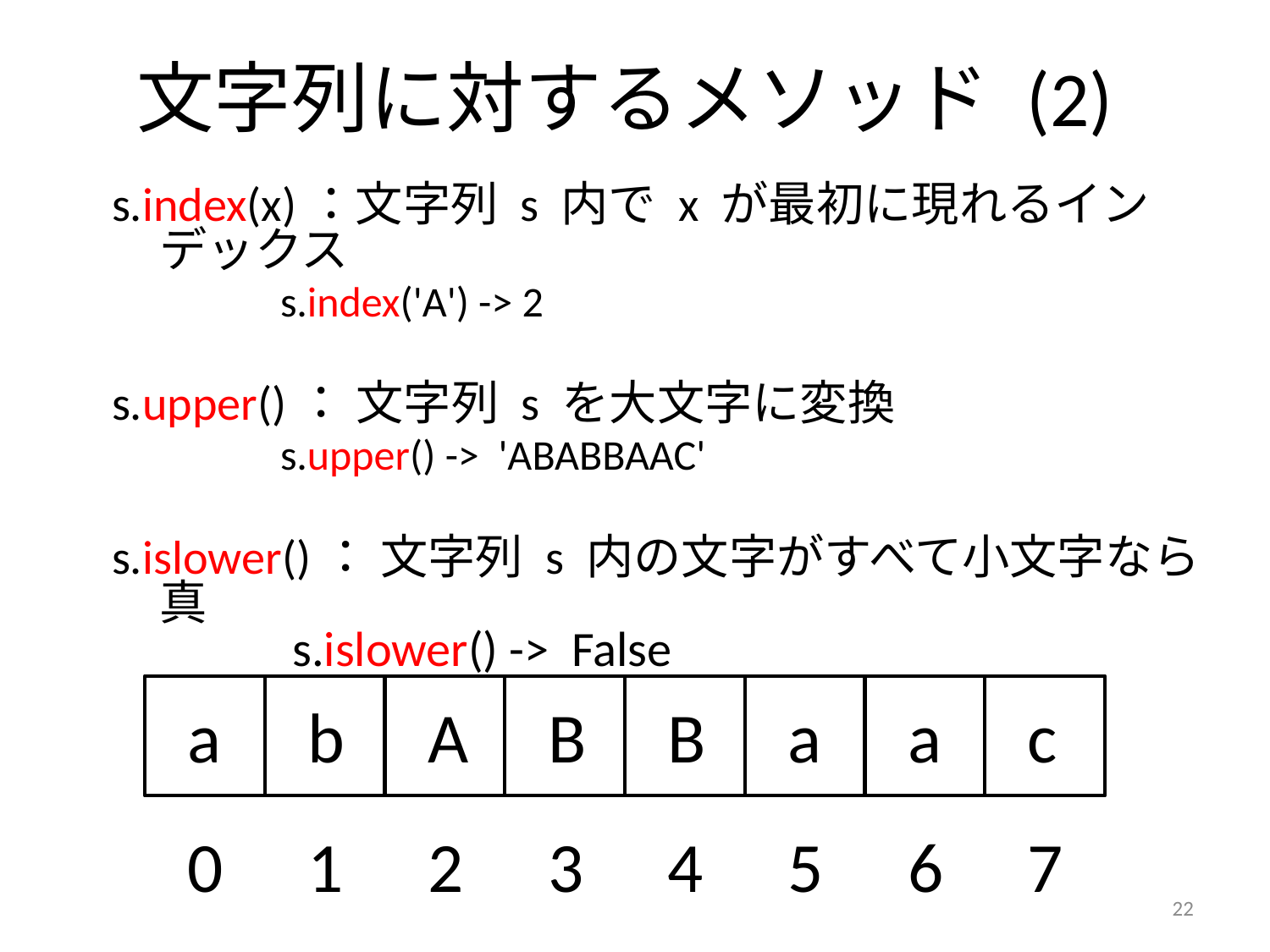

# 文字列に対するメソッド (2)
s.index(x)：文字列 s 内で x が最初に現れるインデックス
           s.index('A') -> 2

s.upper()： 文字列 s を大文字に変換
           s.upper() ->  'ABABBAAC'

s.islower()： 文字列 s 内の文字がすべて小文字なら真
           s.islower() ->  False

a
b
A
B
B
a
a
c
0
1
2
3
4
5
6
7
22